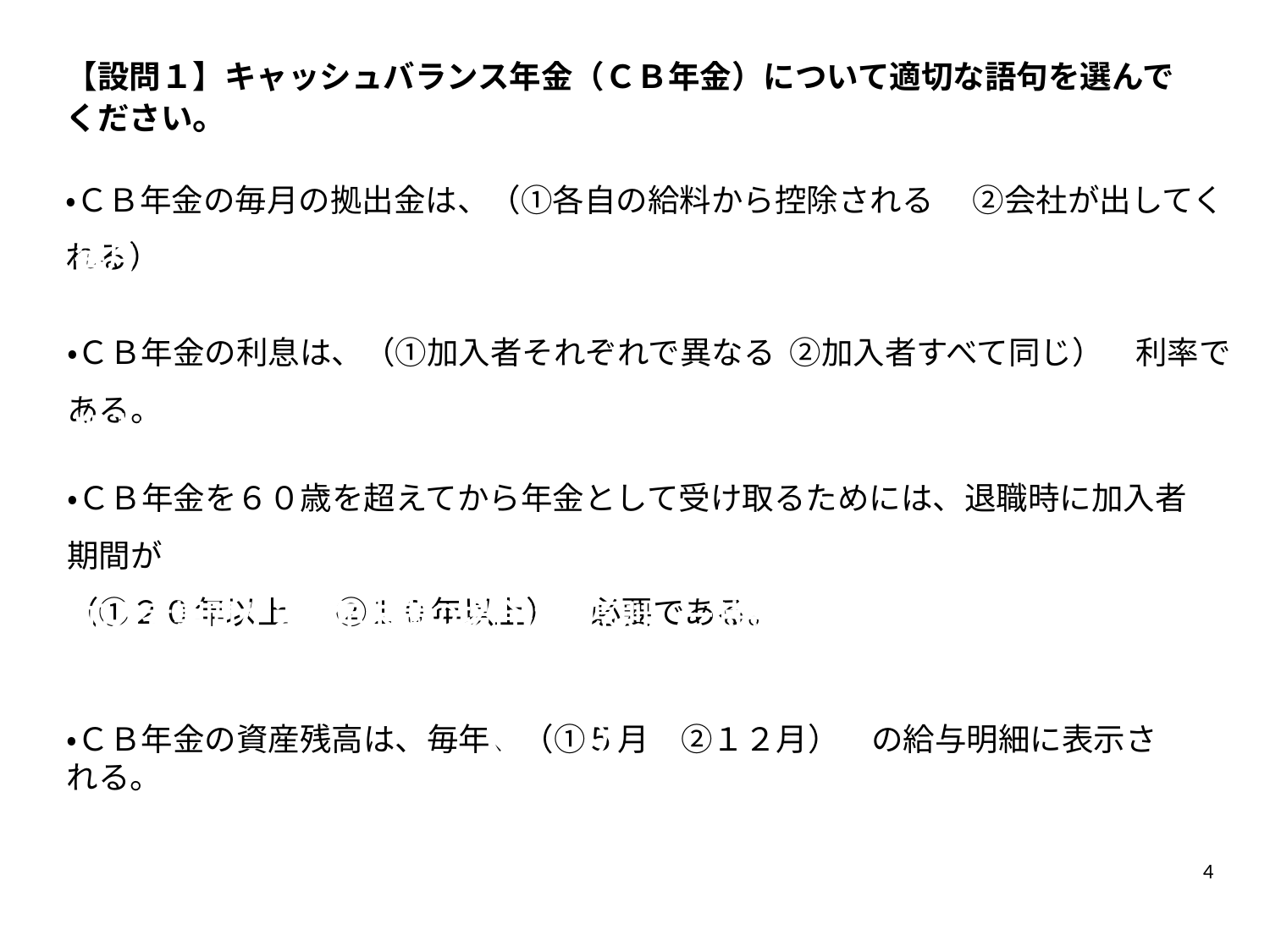

# 【設問１】キャッシュバランス年金（ＣＢ年金）について適切な語句を選んでください。

・ＣＢ年金の毎月の拠出金は、（①各自の給料から控除される　 ②会社が出してくれる）
毎月の拠出金は会社負担になっています。金額はCompany Web Service の給与明細で確認することができます。
・ＣＢ年金の利息は、（①加入者それぞれで異なる  ②加入者すべて同じ）　利率である。

加入者すべて同一の利率で保証利息が付与されます。
・ＣＢ年金を６０歳を超えてから年金として受け取るためには、退職時に加入者期間が
（①２０年以上 　 ②１０年以上）　必要である。

加入者期間が２０年未満の場合は、原則、一時金となります。
年金として受け取るために、なるべく早い年金加入をお奨めします。

・ＣＢ年金の資産残高は、毎年、（①５月　②１２月）　の給与明細に表示される。
毎年、５月給与明細の備考欄で、当年３月３１日時点の資産残高が確認できます。
4